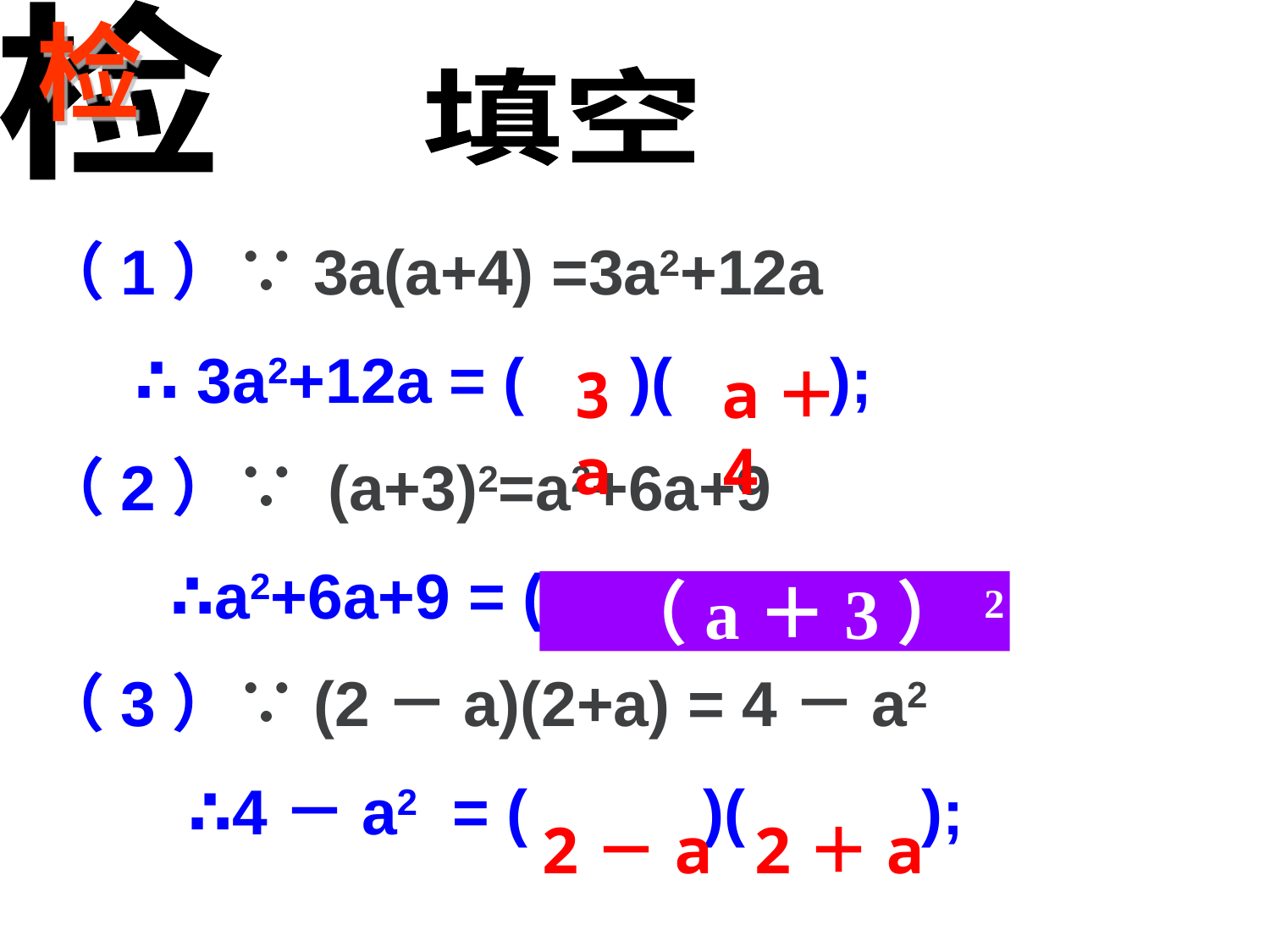

检
检
填空
 （1）∵3a(a+4) =3a2+12a
       ∴ 3a2+12a = (      )(         );
 （2）∵ (a+3)2=a2+6a+9
         ∴a2+6a+9 = (         )(          );
 （3）∵(2－a)(2+a) = 4－a2
          ∴4－a2  = (          )(          );
3a
a＋4
   （a＋3）2
a＋3
a＋3
2－a
2＋a